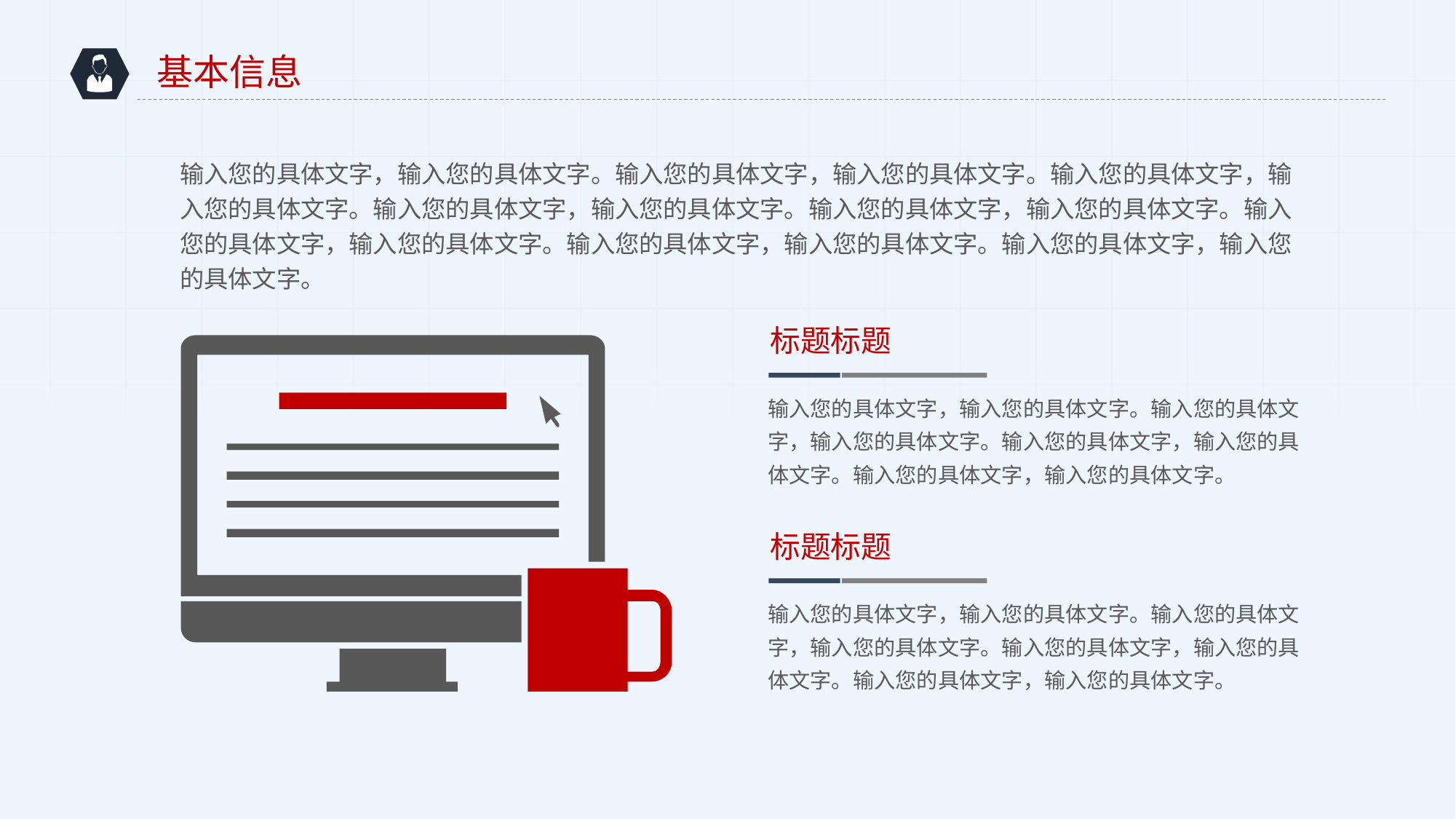

基本信息

输入您的具体文字，输入您的具体文字。输入您的具体文字，输入您的具体文字。输入您的具体文字，输入您的具体文字。输入您的具体文字，输入您的具体文字。输入您的具体文字，输入您的具体文字。输入您的具体文字，输入您的具体文字。输入您的具体文字，输入您的具体文字。输入您的具体文字，输入您的具体文字。
标题标题

输入您的具体文字，输入您的具体文字。输入您的具体文字，输入您的具体文字。输入您的具体文字，输入您的具体文字。输入您的具体文字，输入您的具体文字。
标题标题

输入您的具体文字，输入您的具体文字。输入您的具体文字，输入您的具体文字。输入您的具体文字，输入您的具体文字。输入您的具体文字，输入您的具体文字。